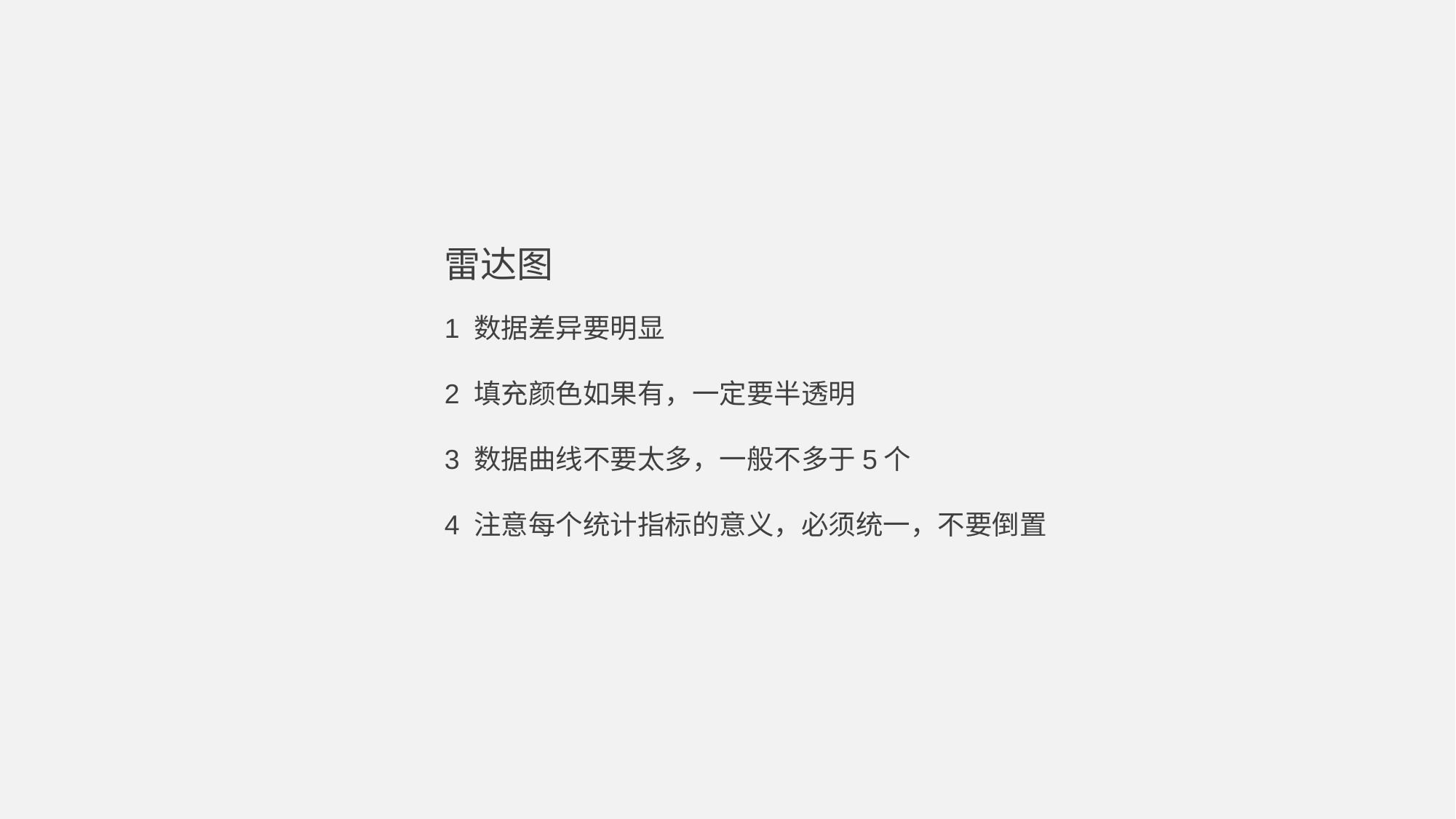

雷达图
1 数据差异要明显

2 填充颜色如果有，一定要半透明

3 数据曲线不要太多，一般不多于5个

4 注意每个统计指标的意义，必须统一，不要倒置